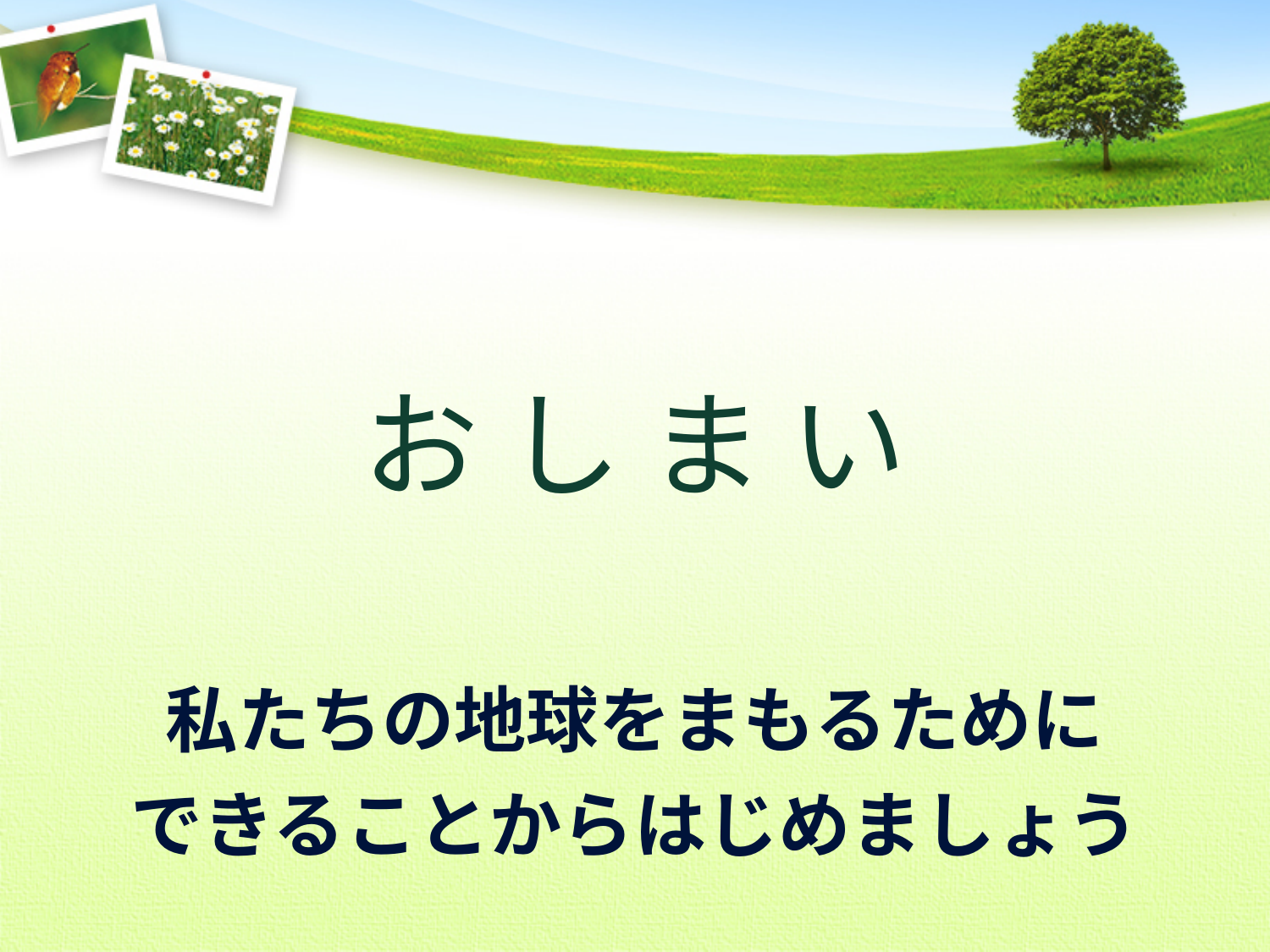

お し ま い

# 私たちの地球をまもるために できることからはじめましょう